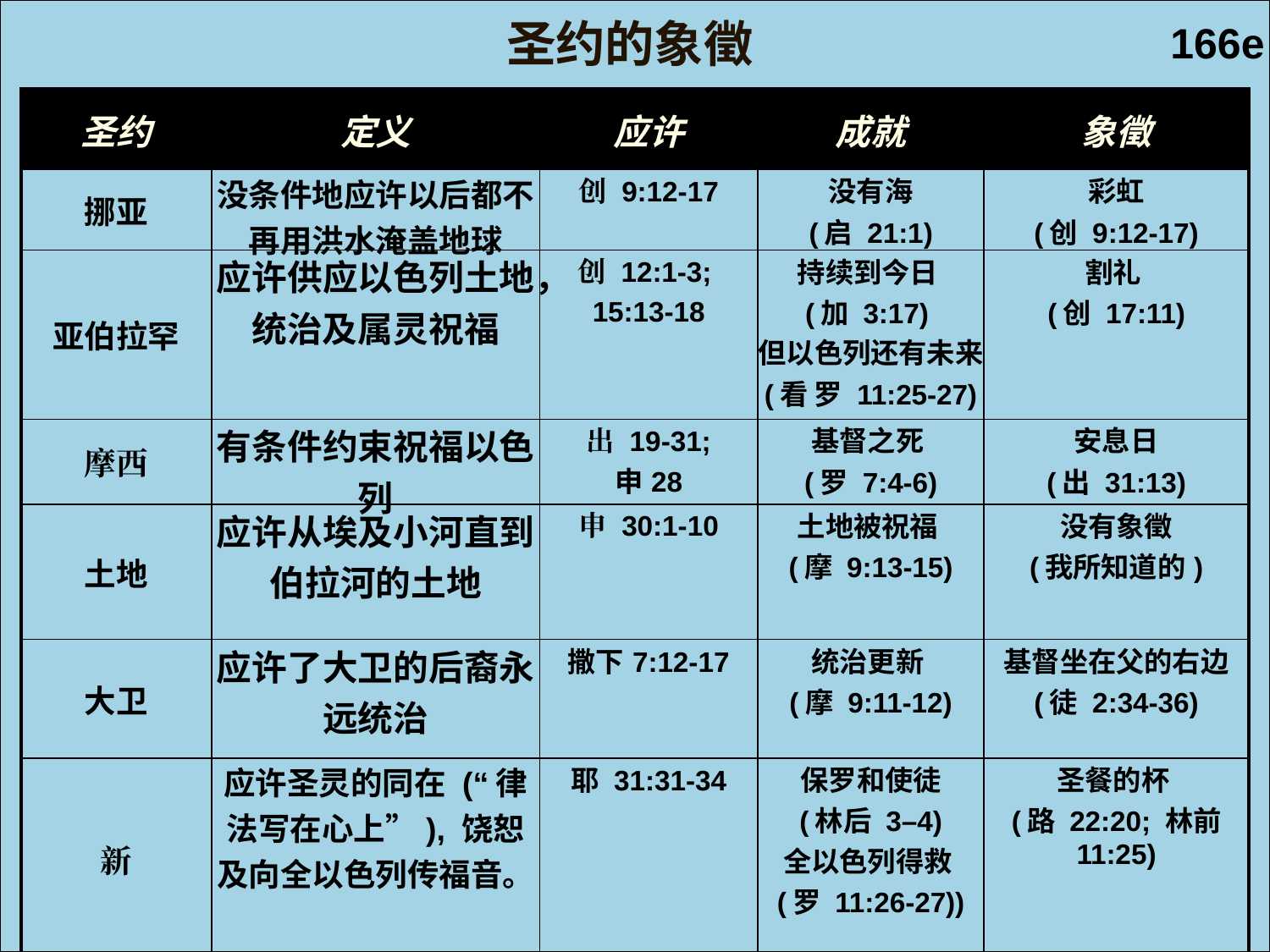

圣约的象徵
166e
| 圣约 | 定义 | 应许 | 成就 | 象徵 |
| --- | --- | --- | --- | --- |
| 挪亚 | 没条件地应许以后都不再用洪水淹盖地球 | 创 9:12-17 | 没有海 (启 21:1) | 彩虹 (创 9:12-17) |
| 亚伯拉罕 | 应许供应以色列土地，统治及属灵祝福 | 创 12:1-3; 15:13-18 | 持续到今日 (加 3:17) 但以色列还有未来 (看 罗 11:25-27) | 割礼 (创 17:11) |
| 摩西 | 有条件约束祝福以色列 | 出 19-31; 申28 | 基督之死 (罗 7:4-6) | 安息日 (出 31:13) |
| 土地 | 应许从埃及小河直到伯拉河的土地 | 申 30:1-10 | 土地被祝福 (摩 9:13-15) | 没有象徵 (我所知道的) |
| 大卫 | 应许了大卫的后裔永远统治 | 撒下7:12-17 | 统治更新 (摩 9:11-12) | 基督坐在父的右边 (徒 2:34-36) |
| 新 | 应许圣灵的同在 (“律法写在心上”), 饶恕及向全以色列传福音。 | 耶 31:31-34 | 保罗和使徒 (林后 3–4) 全以色列得救 (罗 11:26-27)) | 圣餐的杯 (路 22:20; 林前 11:25) |